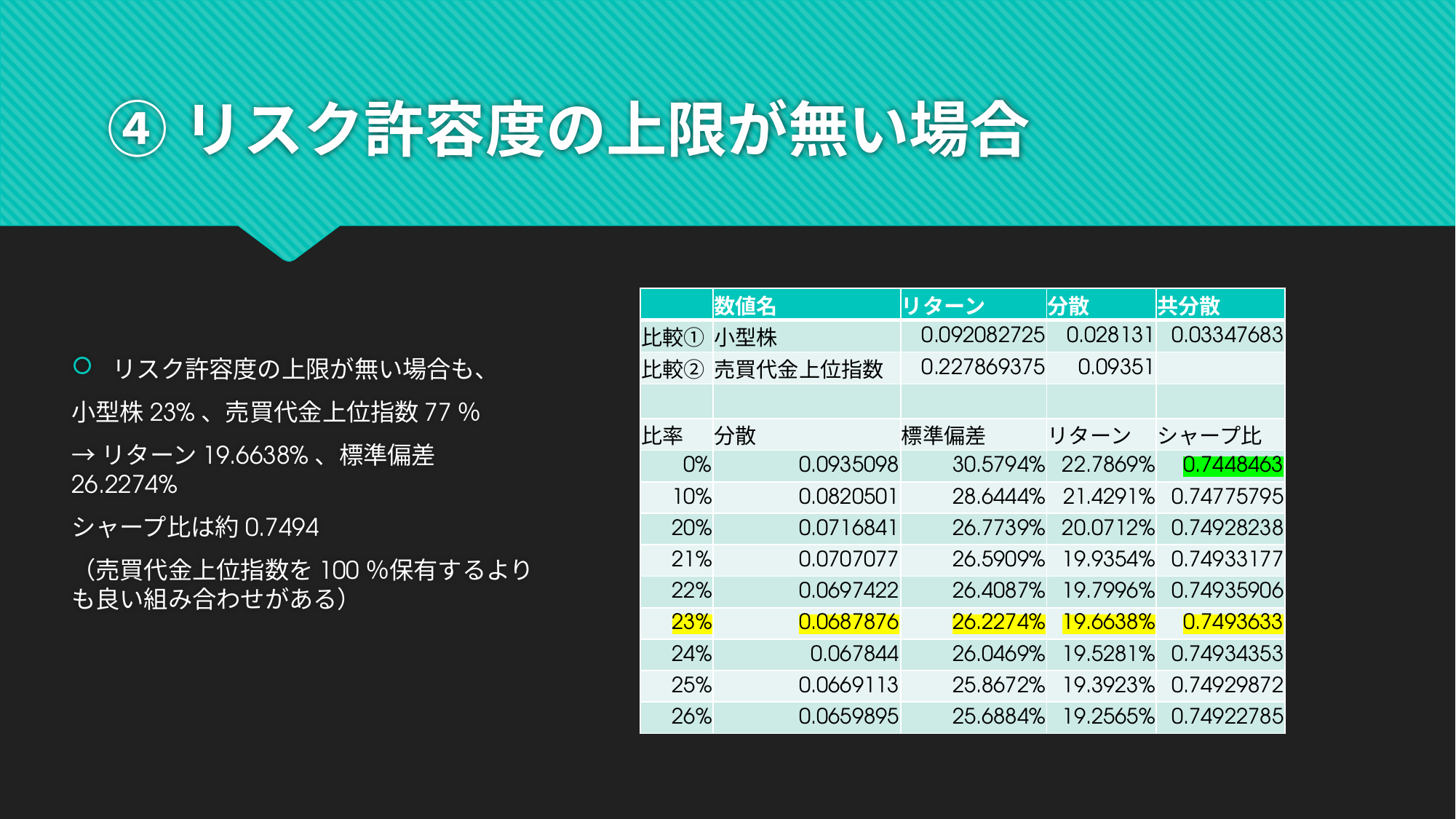

# ④リスク許容度の上限が無い場合
リスク許容度の上限が無い場合も、
小型株23%、売買代金上位指数77％
→リターン19.6638%、標準偏差26.2274%
シャープ比は約0.7494
（売買代金上位指数を100％保有するよりも良い組み合わせがある）

|  | 数値名 | リターン | 分散 | 共分散 |
| --- | --- | --- | --- | --- |
| 比較① | 小型株 | 0.092082725 | 0.028131 | 0.03347683 |
| 比較② | 売買代金上位指数 | 0.227869375 | 0.09351 |  |
|  |  |  |  |  |
| 比率 | 分散 | 標準偏差 | リターン | シャープ比 |
| 0% | 0.0935098 | 30.5794% | 22.7869% | 0.7448463 |
| 10% | 0.0820501 | 28.6444% | 21.4291% | 0.74775795 |
| 20% | 0.0716841 | 26.7739% | 20.0712% | 0.74928238 |
| 21% | 0.0707077 | 26.5909% | 19.9354% | 0.74933177 |
| 22% | 0.0697422 | 26.4087% | 19.7996% | 0.74935906 |
| 23% | 0.0687876 | 26.2274% | 19.6638% | 0.7493633 |
| 24% | 0.067844 | 26.0469% | 19.5281% | 0.74934353 |
| 25% | 0.0669113 | 25.8672% | 19.3923% | 0.74929872 |
| 26% | 0.0659895 | 25.6884% | 19.2565% | 0.74922785 |